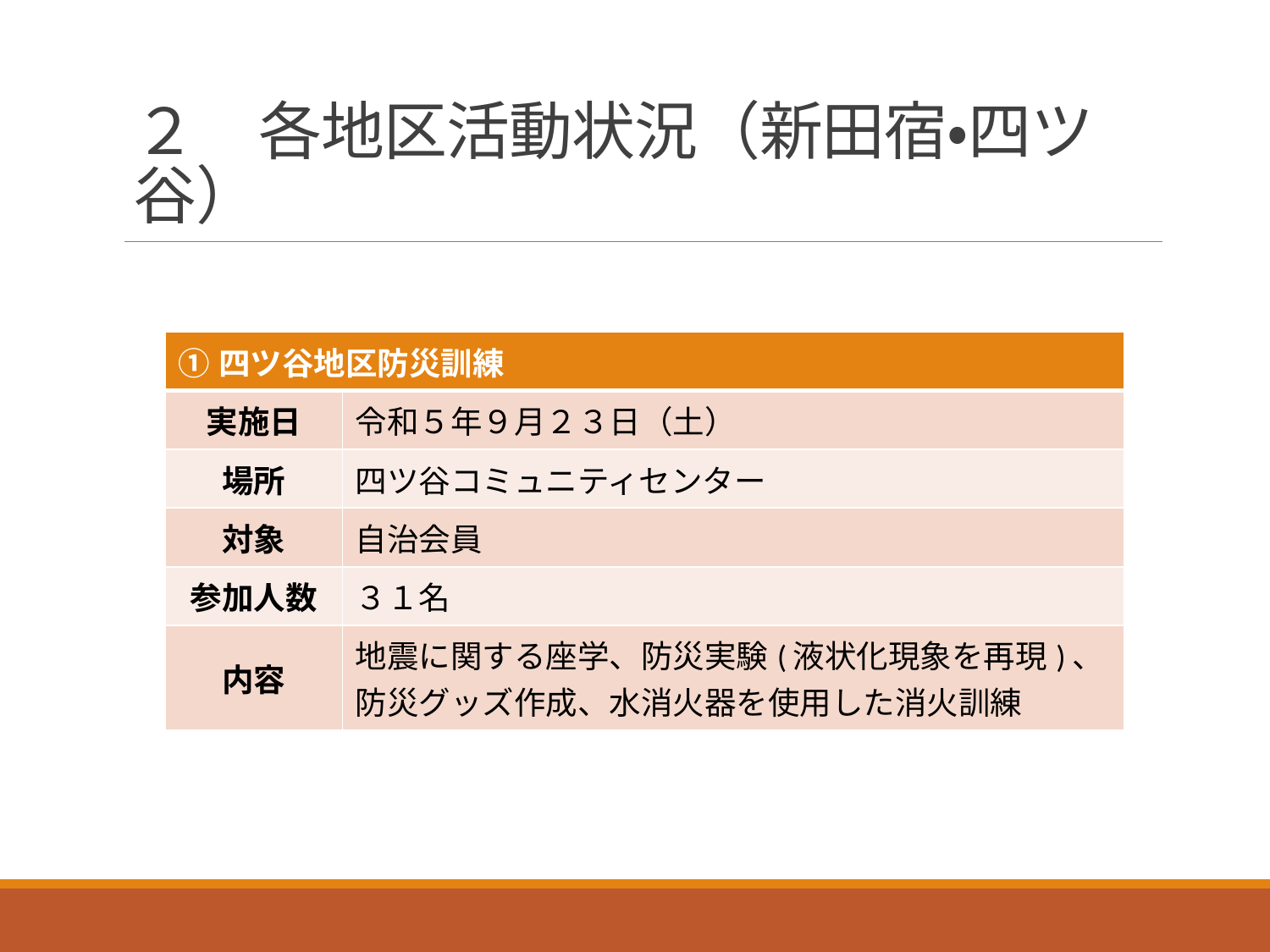

# ２　各地区活動状況（新田宿・四ツ谷）

| ①四ツ谷地区防災訓練 |  |
| --- | --- |
| 実施日 | 令和５年９月２３日（土） |
| 場所 | 四ツ谷コミュニティセンター |
| 対象 | 自治会員 |
| 参加人数 | ３１名 |
| 内容 | 地震に関する座学、防災実験(液状化現象を再現)、防災グッズ作成、水消火器を使用した消火訓練 |